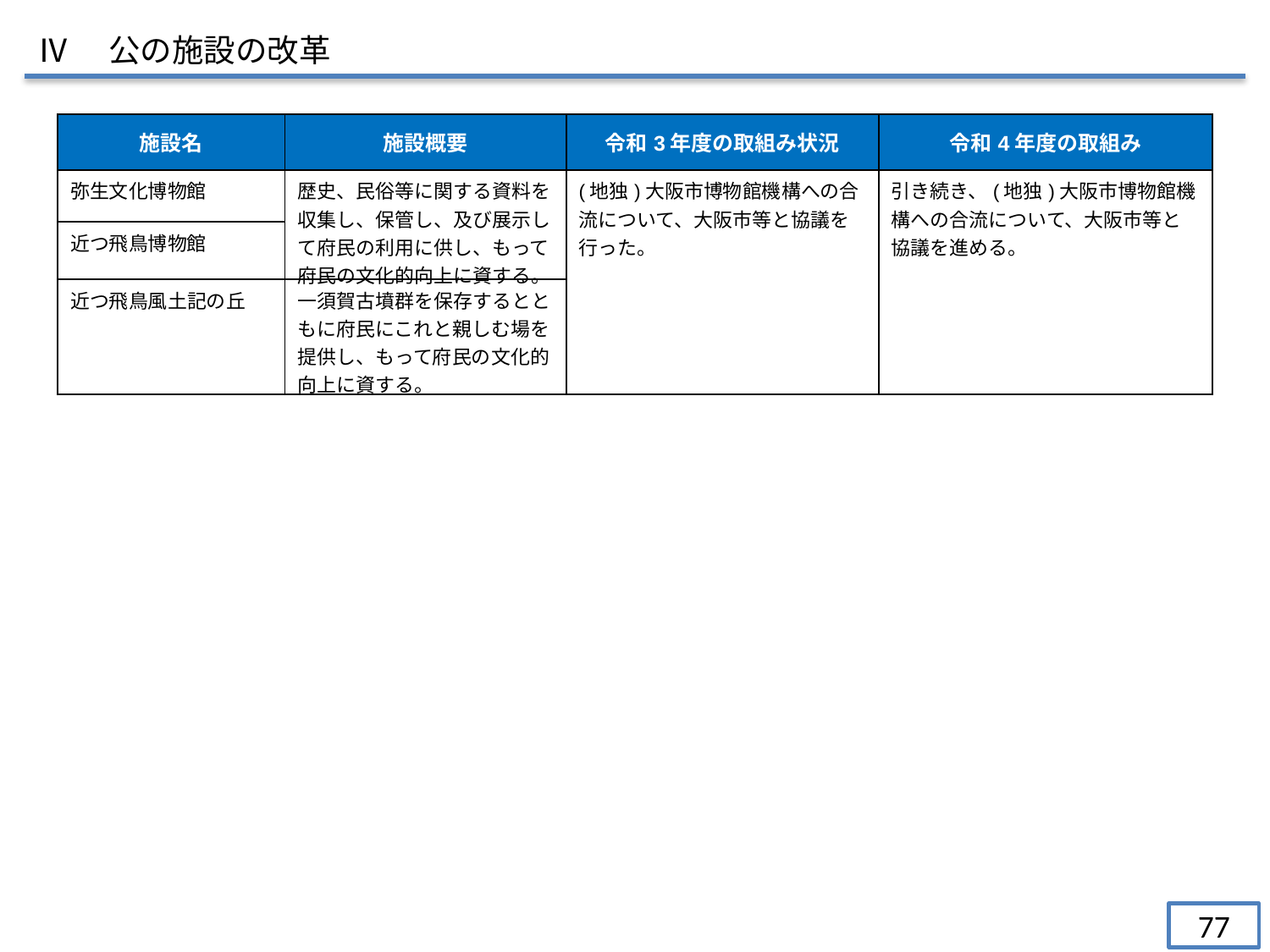

Ⅳ　公の施設の改革
| 施設名 | 施設概要 | 令和3年度の取組み状況 | 令和4年度の取組み |
| --- | --- | --- | --- |
| 弥生文化博物館 | 歴史、民俗等に関する資料を収集し、保管し、及び展示して府民の利用に供し、もって府民の文化的向上に資する。 | (地独)大阪市博物館機構への合流について、大阪市等と協議を行った。 | 引き続き、(地独)大阪市博物館機構への合流について、大阪市等と協議を進める。 |
| 近つ飛鳥博物館 |  |  |  |
| 近つ飛鳥風土記の丘 | 一須賀古墳群を保存するとともに府民にこれと親しむ場を提供し、もって府民の文化的向上に資する。 |  |  |
77